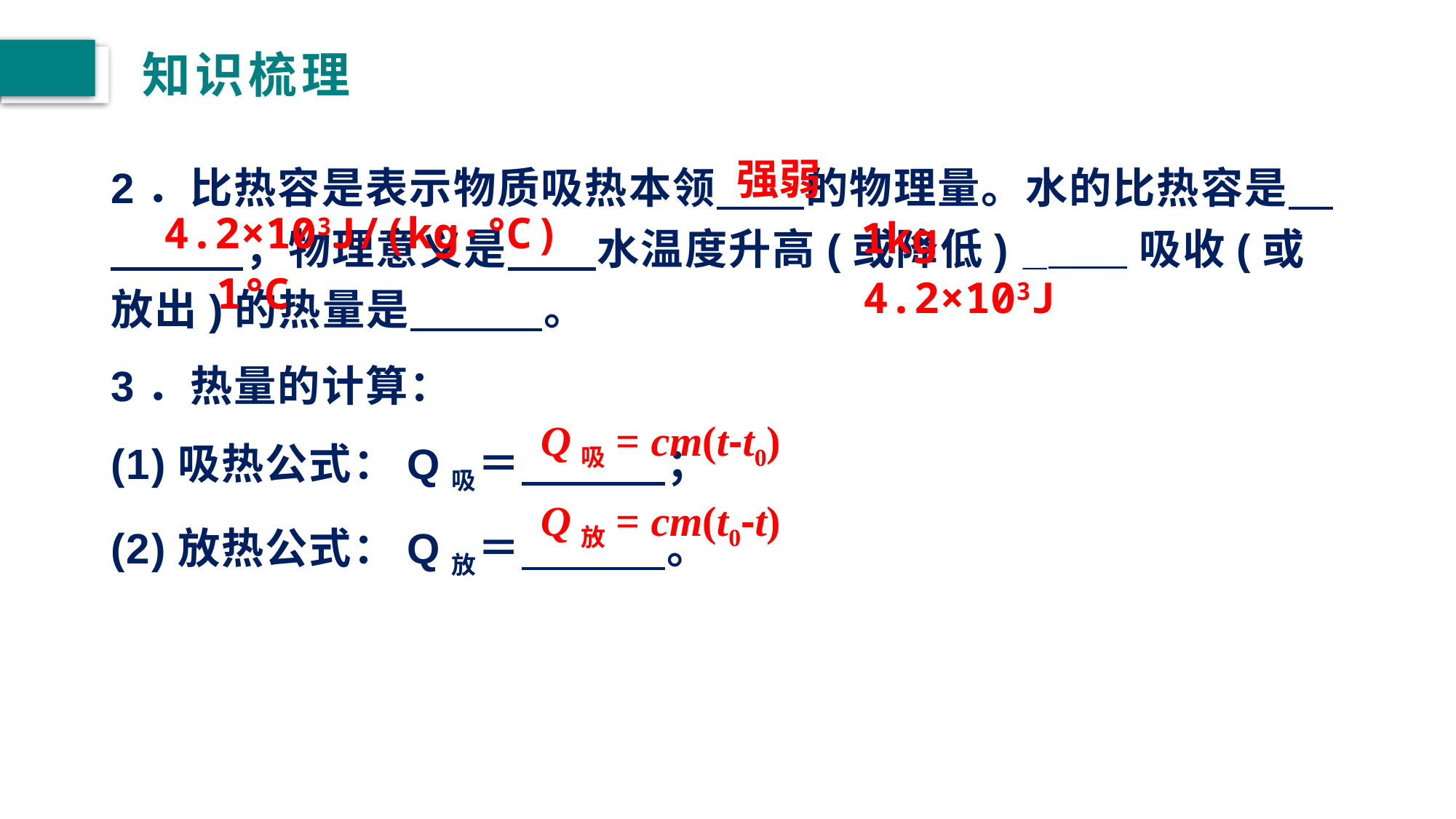

# 知识梳理
2．比热容是表示物质吸热本领        的物理量。水的比热容是                 ，物理意义是        水温度升高(或降低) _      吸收(或放出)的热量是            。
3．热量的计算：
(1)吸热公式：Q吸＝             ；
(2)放热公式：Q放＝             。

强弱
4.2×103J/(kg·℃)
1kg
1℃
4.2×103J
Q吸= cm(t-t0)
Q放= cm(t0-t)